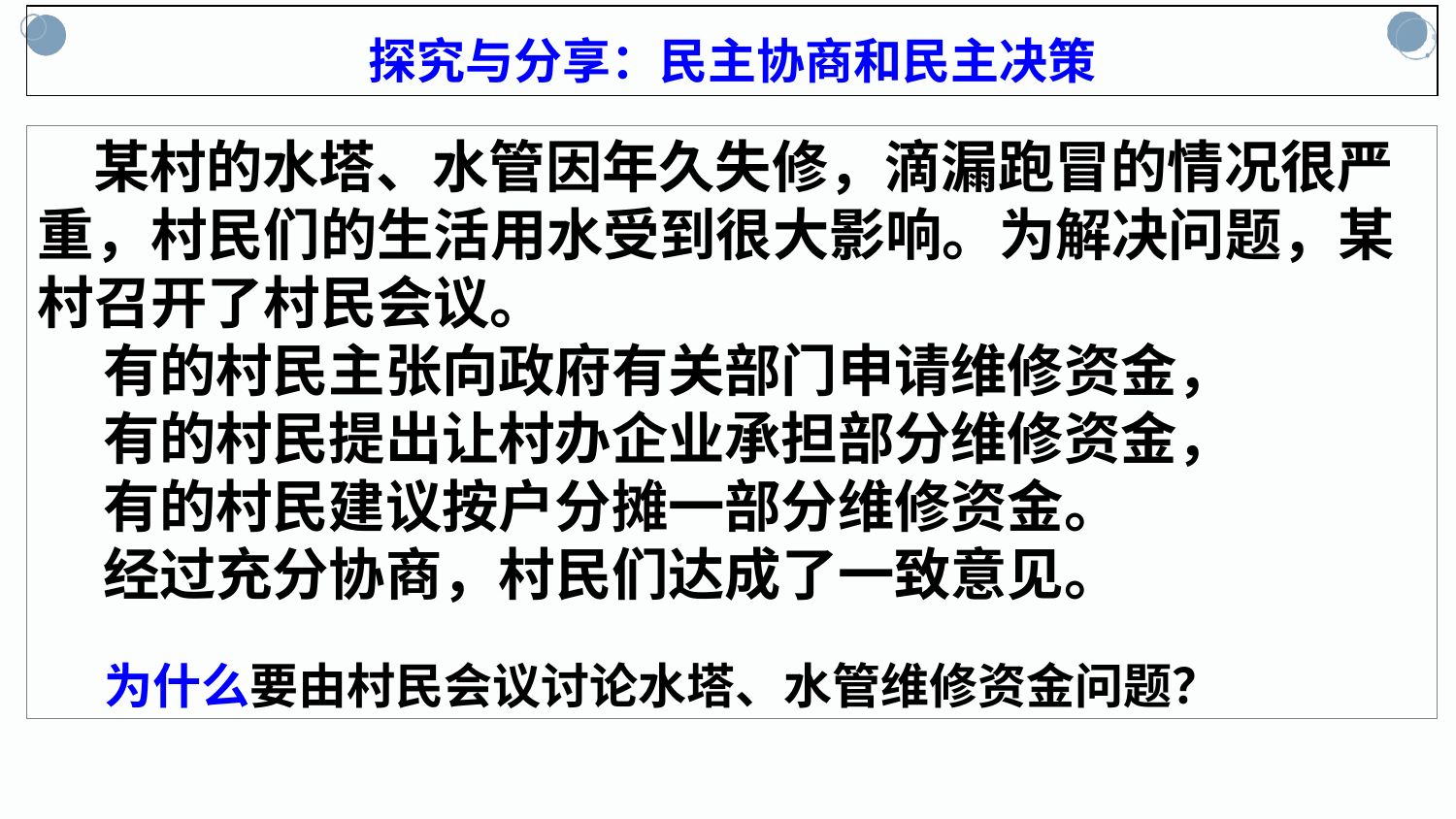

探究与分享：民主协商和民主决策
    某村的水塔、水管因年久失修，滴漏跑冒的情况很严重，村民们的生活用水受到很大影响。为解决问题，某村召开了村民会议。
    有的村民主张向政府有关部门申请维修资金，
    有的村民提出让村办企业承担部分维修资金，
    有的村民建议按户分摊一部分维修资金。
    经过充分协商，村民们达成了一致意见。

     为什么要由村民会议讨论水塔、水管维修资金问题？